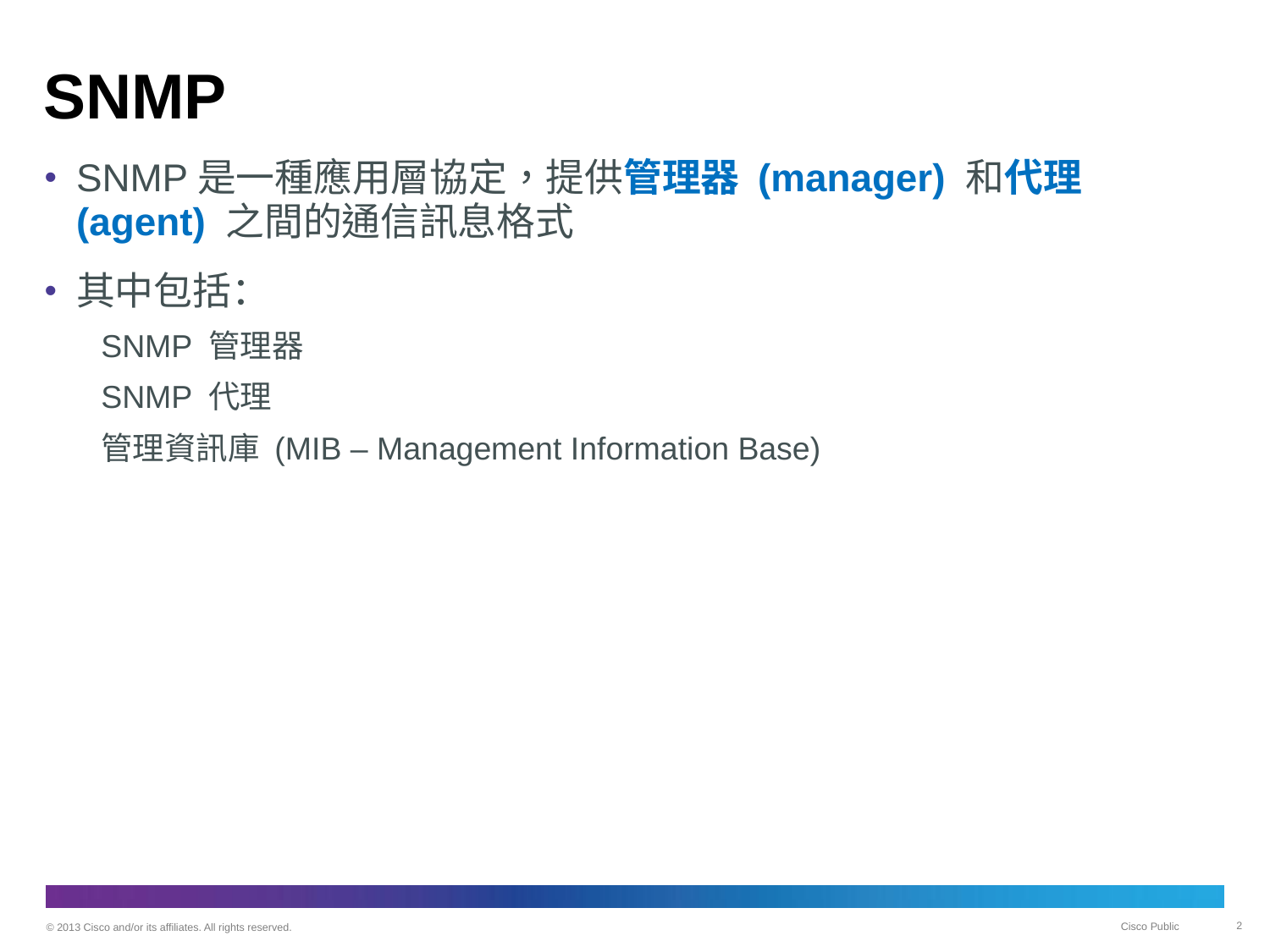

# SNMP
SNMP是一種應用層協定，提供管理器 (manager) 和代理 (agent) 之間的通信訊息格式
其中包括：
SNMP 管理器
SNMP 代理
管理資訊庫 (MIB – Management Information Base)